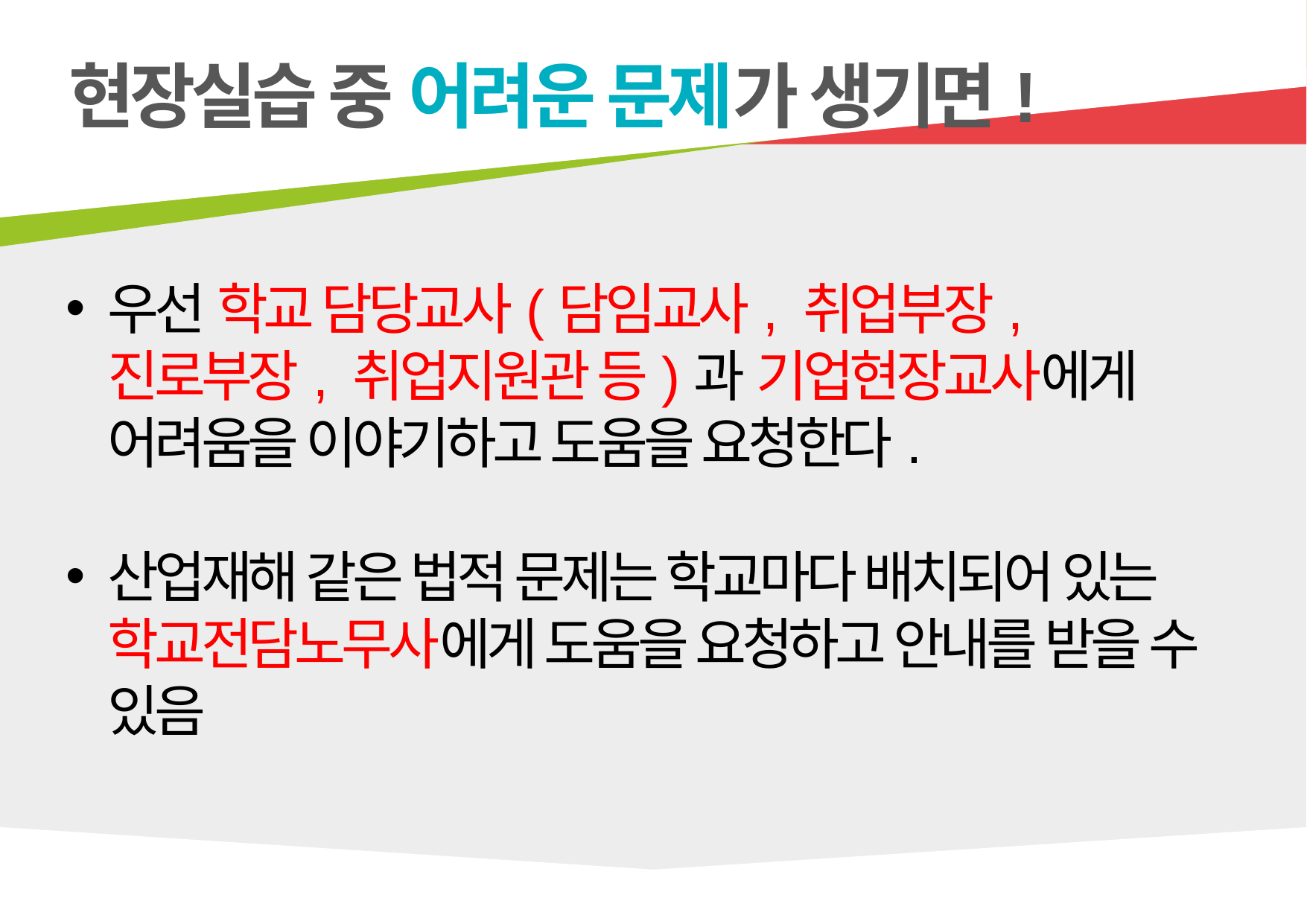

현장실습 중 어려운 문제가 생기면!
우선 학교 담당교사(담임교사, 취업부장, 진로부장, 취업지원관 등)과 기업현장교사에게 어려움을 이야기하고 도움을 요청한다.

산업재해 같은 법적 문제는 학교마다 배치되어 있는 학교전담노무사에게 도움을 요청하고 안내를 받을 수 있음